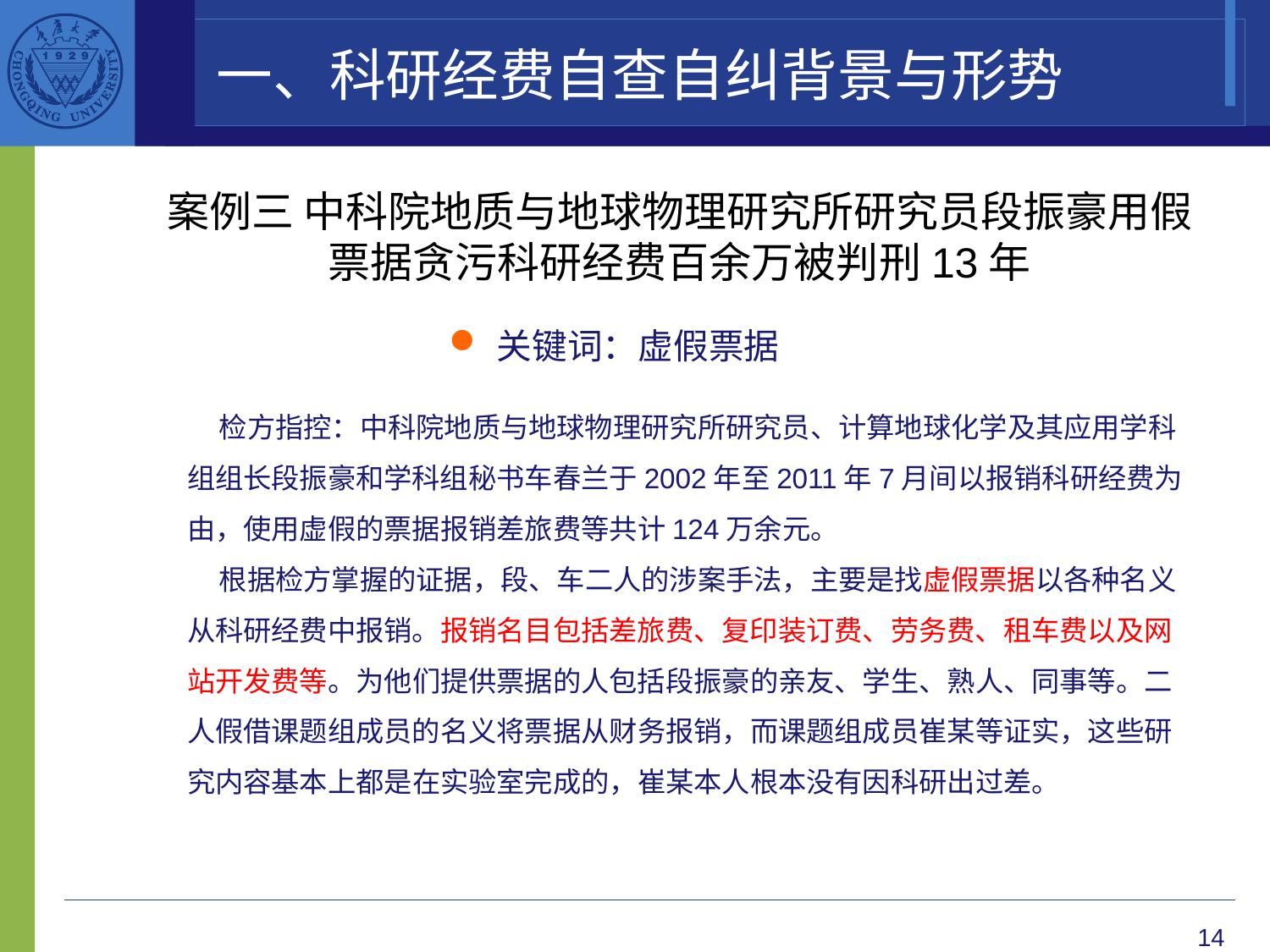

一、科研经费自查自纠背景与形势
案例三 中科院地质与地球物理研究所研究员段振豪用假票据贪污科研经费百余万被判刑13年
关键词：虚假票据
    检方指控：中科院地质与地球物理研究所研究员、计算地球化学及其应用学科组组长段振豪和学科组秘书车春兰于2002年至2011年7月间以报销科研经费为由，使用虚假的票据报销差旅费等共计124万余元。
    根据检方掌握的证据，段、车二人的涉案手法，主要是找虚假票据以各种名义从科研经费中报销。报销名目包括差旅费、复印装订费、劳务费、租车费以及网站开发费等。为他们提供票据的人包括段振豪的亲友、学生、熟人、同事等。二人假借课题组成员的名义将票据从财务报销，而课题组成员崔某等证实，这些研究内容基本上都是在实验室完成的，崔某本人根本没有因科研出过差。

14